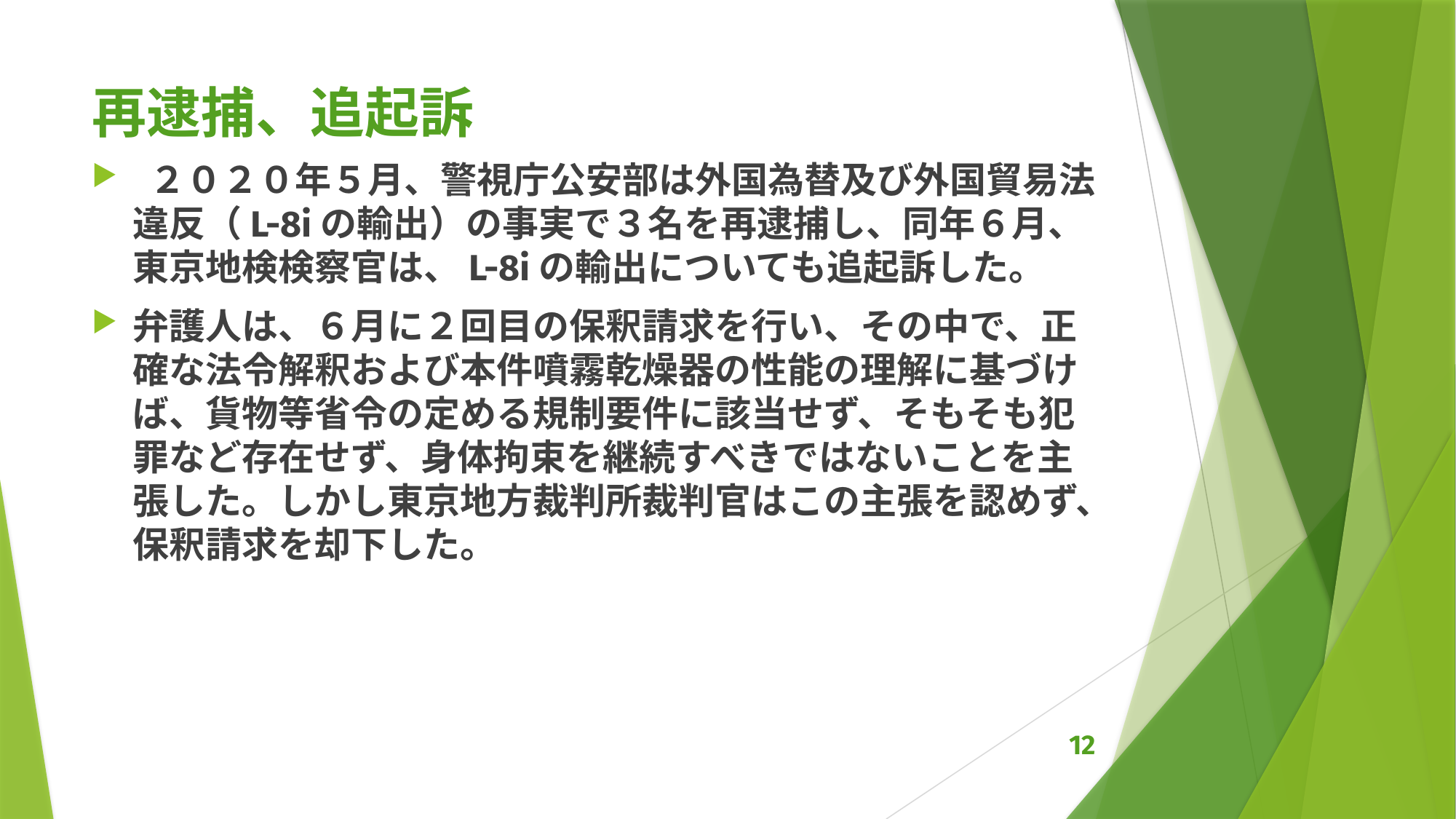

# 再逮捕、追起訴
 ２０２０年５月、警視庁公安部は外国為替及び外国貿易法違反（L-8iの輸出）の事実で３名を再逮捕し、同年６月、東京地検検察官は、L-8iの輸出についても追起訴した。
弁護人は、６月に２回目の保釈請求を行い、その中で、正確な法令解釈および本件噴霧乾燥器の性能の理解に基づけば、貨物等省令の定める規制要件に該当せず、そもそも犯罪など存在せず、身体拘束を継続すべきではないことを主張した。しかし東京地方裁判所裁判官はこの主張を認めず、保釈請求を却下した。

12